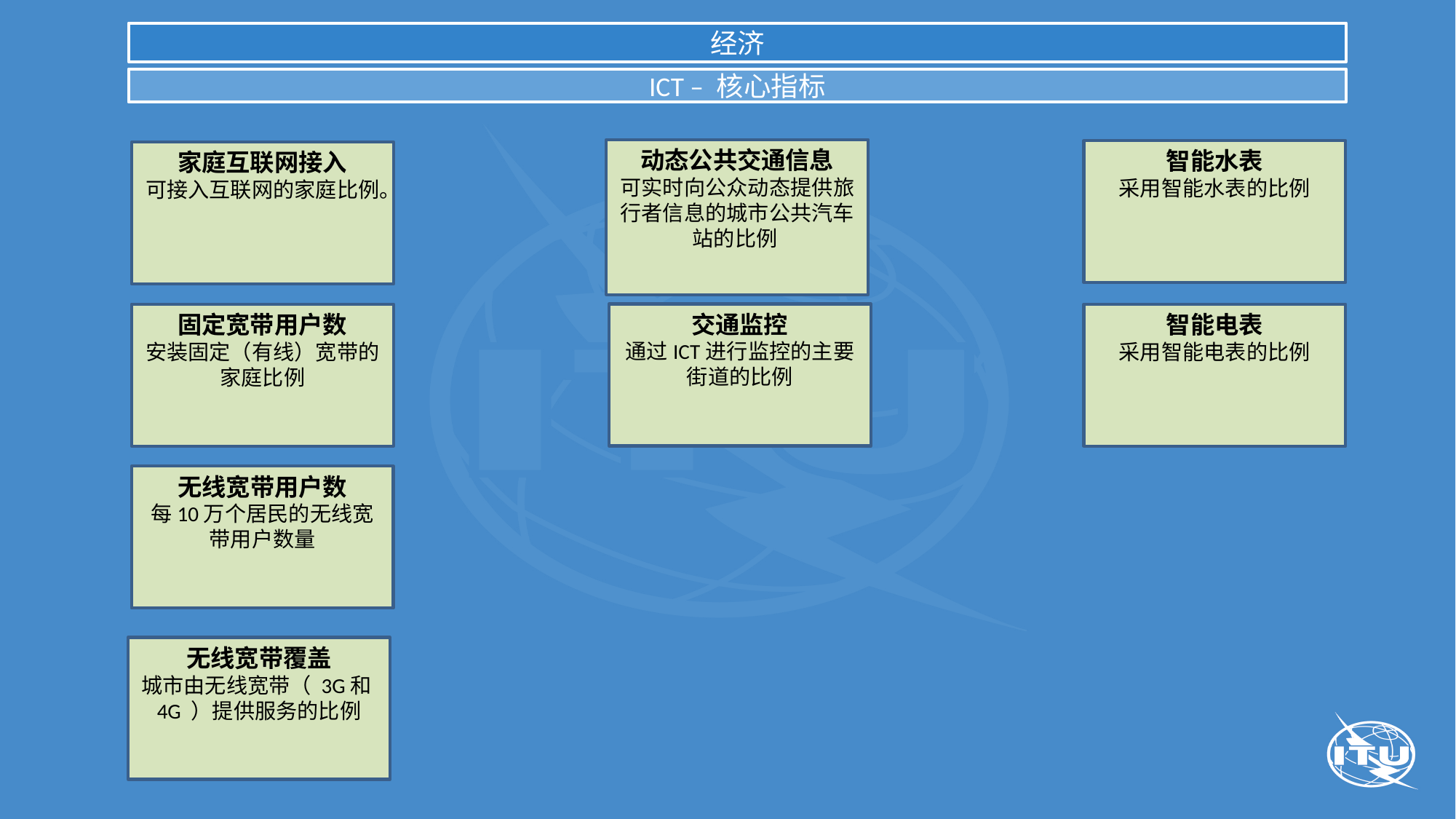

经济
ICT – 核心指标
动态公共交通信息
可实时向公众动态提供旅行者信息的城市公共汽车站的比例
智能水表
采用智能水表的比例
家庭互联网接入
可接入互联网的家庭比例。
交通监控
通过ICT进行监控的主要街道的比例
固定宽带用户数
安装固定（有线）宽带的家庭比例
智能电表
采用智能电表的比例
无线宽带用户数
每10万个居民的无线宽带用户数量
无线宽带覆盖
城市由无线宽带（ 3G和4G ）提供服务的比例